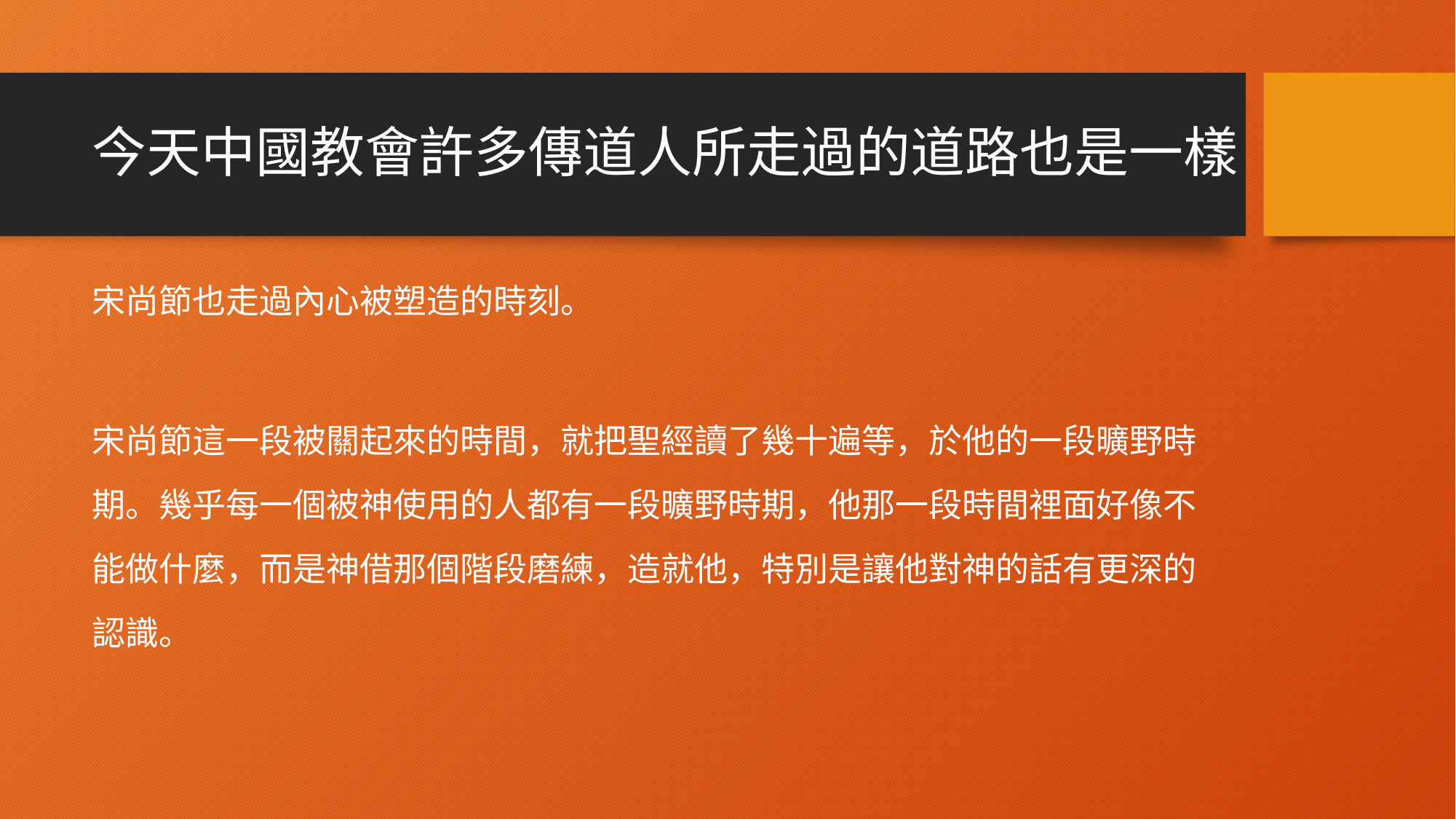

# 今天中國教會許多傳道人所走過的道路也是一樣
宋尚節也走過內心被塑造的時刻。
宋尚節這一段被關起來的時間，就把聖經讀了幾十遍等，於他的一段曠野時期。幾乎每一個被神使用的人都有一段曠野時期，他那一段時間裡面好像不能做什麼，而是神借那個階段磨練，造就他，特別是讓他對神的話有更深的認識。